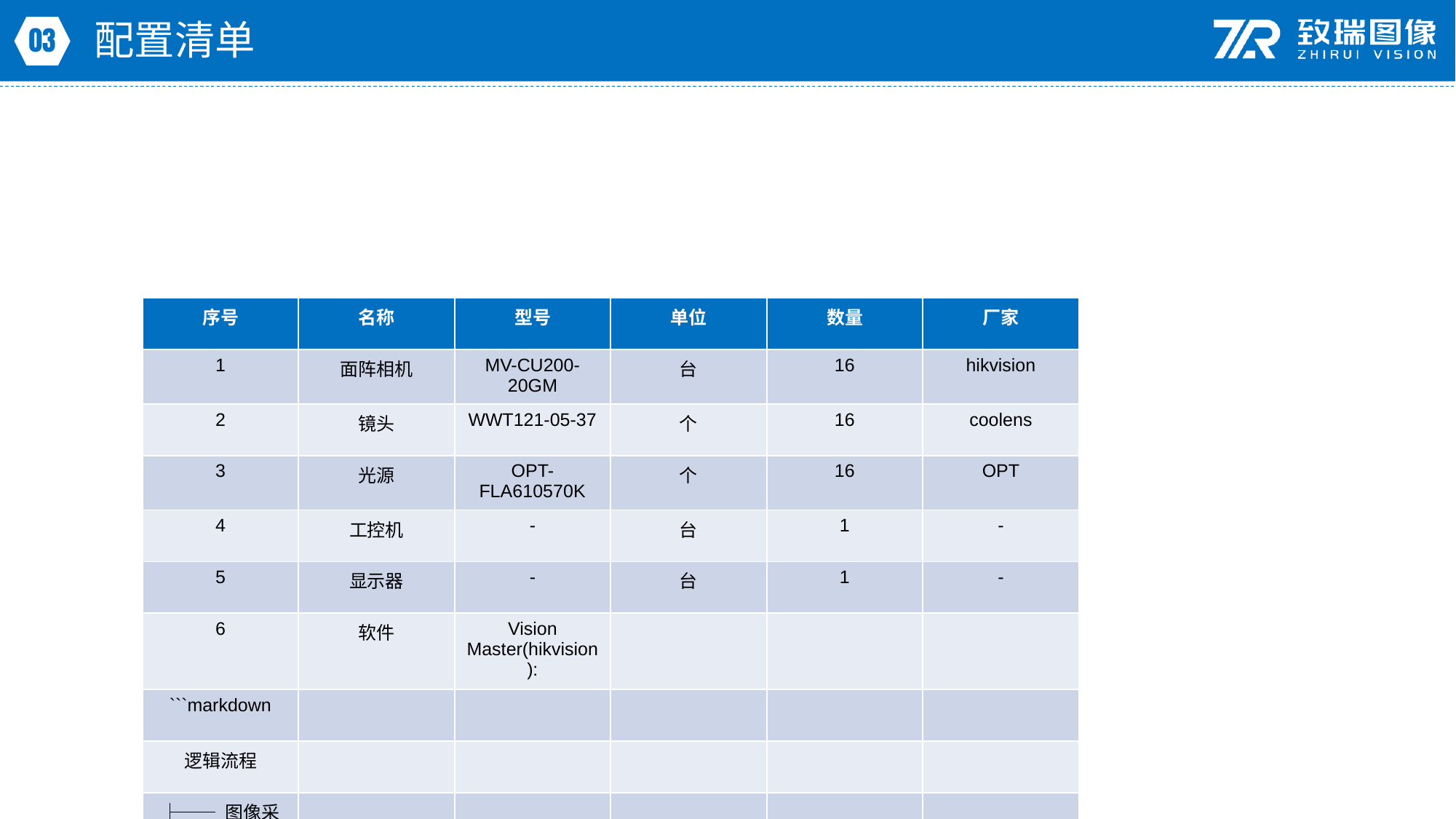

配置清单
03
| 序号 | 名称 | 型号 | 单位 | 数量 | 厂家 |
| --- | --- | --- | --- | --- | --- |
| 1 | 面阵相机 | MV-CU200-20GM | 台 | 16 | hikvision |
| 2 | 镜头 | WWT121-05-37 | 个 | 16 | coolens |
| 3 | 光源 | OPT-FLA610570K | 个 | 16 | OPT |
| 4 | 工控机 | - | 台 | 1 | - |
| 5 | 显示器 | - | 台 | 1 | - |
| 6 | 软件 | Vision Master(hikvision): |  |  |  |
| ```markdown |  |  |  |  |  |
| 逻辑流程 |  |  |  |  |  |
| ├── 图像采集 |  |  |  |  |  |
| │ ├── 相机参数设置 |  |  |  |  |  |
| │ │ └── 设置相机分辨率为4096×3000，确保1mm特征对应至少10个像素（根据1500mm工作距离计算） |  |  |  |  |  |
| │ └── 光源控制 |  |  |  |  |  |
| │ └── 启用背光照明，设置亮度为80%，消除黑色橡胶反光干扰 |  |  |  |  |  |
| ├── 预处理 |  |  |  |  |  |
| │ ├── 图像增强 |  |  |  |  |  |
| │ │ └── 对比度调节系数设为120，Gamma值设为0.8，突出黑色橡胶表面细微缺陷 |  |  |  |  |  |
| │ └── 表面缺陷滤波 |  |  |  |  |  |
| │ ├── 卷积核尺寸设为31×31，覆盖最大缺陷尺寸范围 |  |  |  |  |  |
| │ ├── 标准差设为1.5，平衡微弱缺陷检测与噪声抑制 |  |  |  |  |  |
| │ └── 0/30/60/90/120/150度权重均设为+2，全面检测各方向缺陷 |  |  |  |  |  |
| ├── 表面缺陷检测 |  |  |  |  |  |
| │ ├── DL图像分割 |  |  |  |  |  |
| │ │ ├── 加载预训练的多分类缺陷模型（裂纹/气泡/杂质） |  |  |  |  |  |
| │ │ ├── 设置最小分数阈值 | 套 | 1 | Vision Master(hikvision): |  |  |
| ```markdown |  |  |  |  |  |
| 逻辑流程 |  |  |  |  |  |
| ├── 图像采集 |  |  |  |  |  |
| │ ├── 相机参数设置 |  |  |  |  |  |
| │ │ └── 设置相机分辨率为4096×3000，确保1mm特征对应至少10个像素（根据1500mm工作距离计算） |  |  |  |  |  |
| │ └── 光源控制 |  |  |  |  |  |
| │ └── 启用背光照明，设置亮度为80%，消除黑色橡胶反光干扰 |  |  |  |  |  |
| ├── 预处理 |  |  |  |  |  |
| │ ├── 图像增强 |  |  |  |  |  |
| │ │ └── 对比度调节系数设为120，Gamma值设为0.8，突出黑色橡胶表面细微缺陷 |  |  |  |  |  |
| │ └── 表面缺陷滤波 |  |  |  |  |  |
| │ ├── 卷积核尺寸设为31×31，覆盖最大缺陷尺寸范围 |  |  |  |  |  |
| │ ├── 标准差设为1.5，平衡微弱缺陷检测与噪声抑制 |  |  |  |  |  |
| │ └── 0/30/60/90/120/150度权重均设为+2，全面检测各方向缺陷 |  |  |  |  |  |
| ├── 表面缺陷检测 |  |  |  |  |  |
| │ ├── DL图像分割 |  |  |  |  |  |
| │ │ ├── 加载预训练的多分类缺陷模型（裂纹/气泡/杂质） |  |  |  |  |  |
| │ │ ├── 设置最小分数阈值 |  |  |  |  |  |